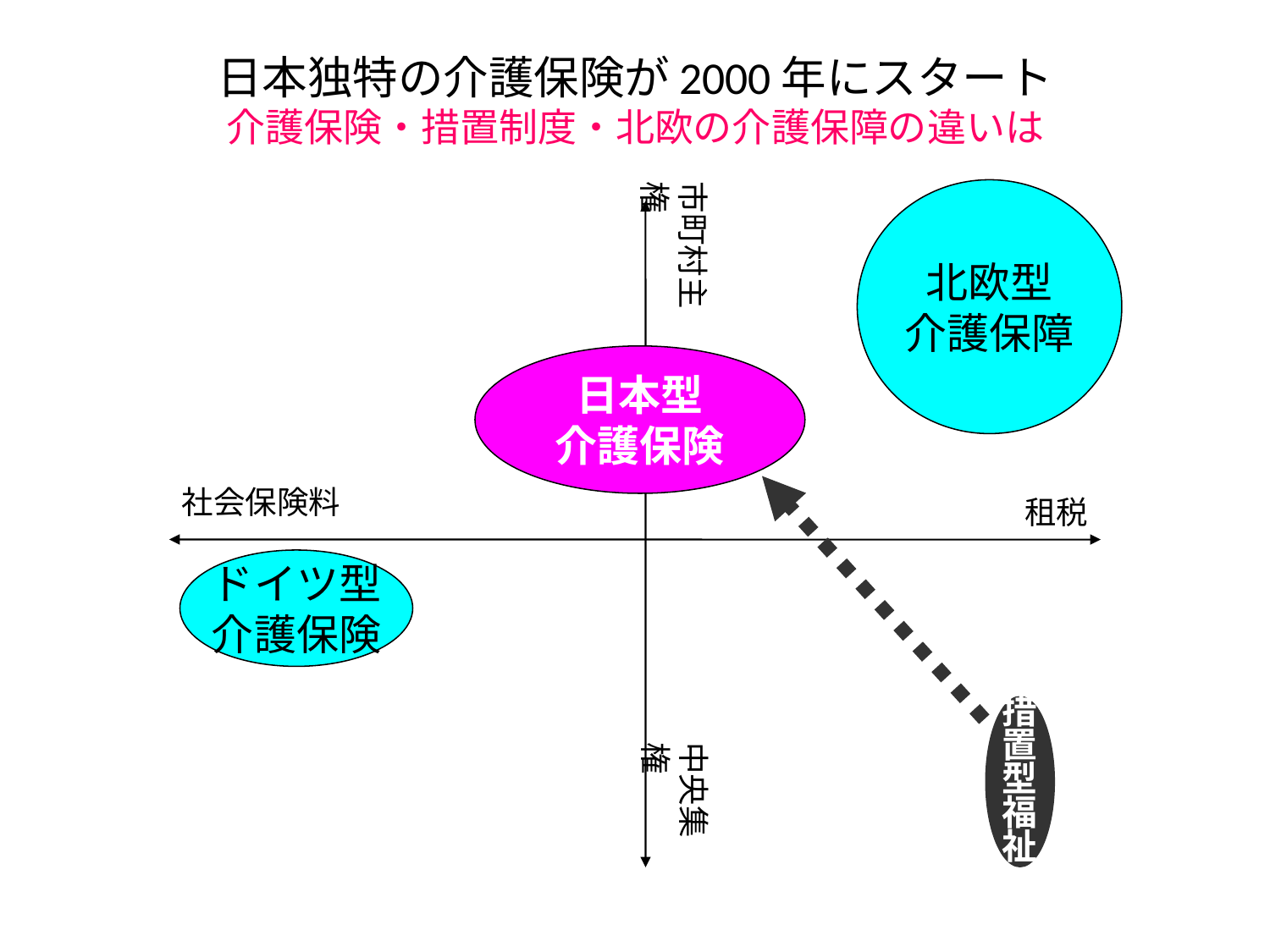

# 日本独特の介護保険が2000年にスタート 介護保険・措置制度・北欧の介護保障の違いは
市町村主権
北欧型
介護保障

日本型
介護保険
社会保険料

租税

ドイツ型
介護保険

措
置
型
福
祉
中央集権